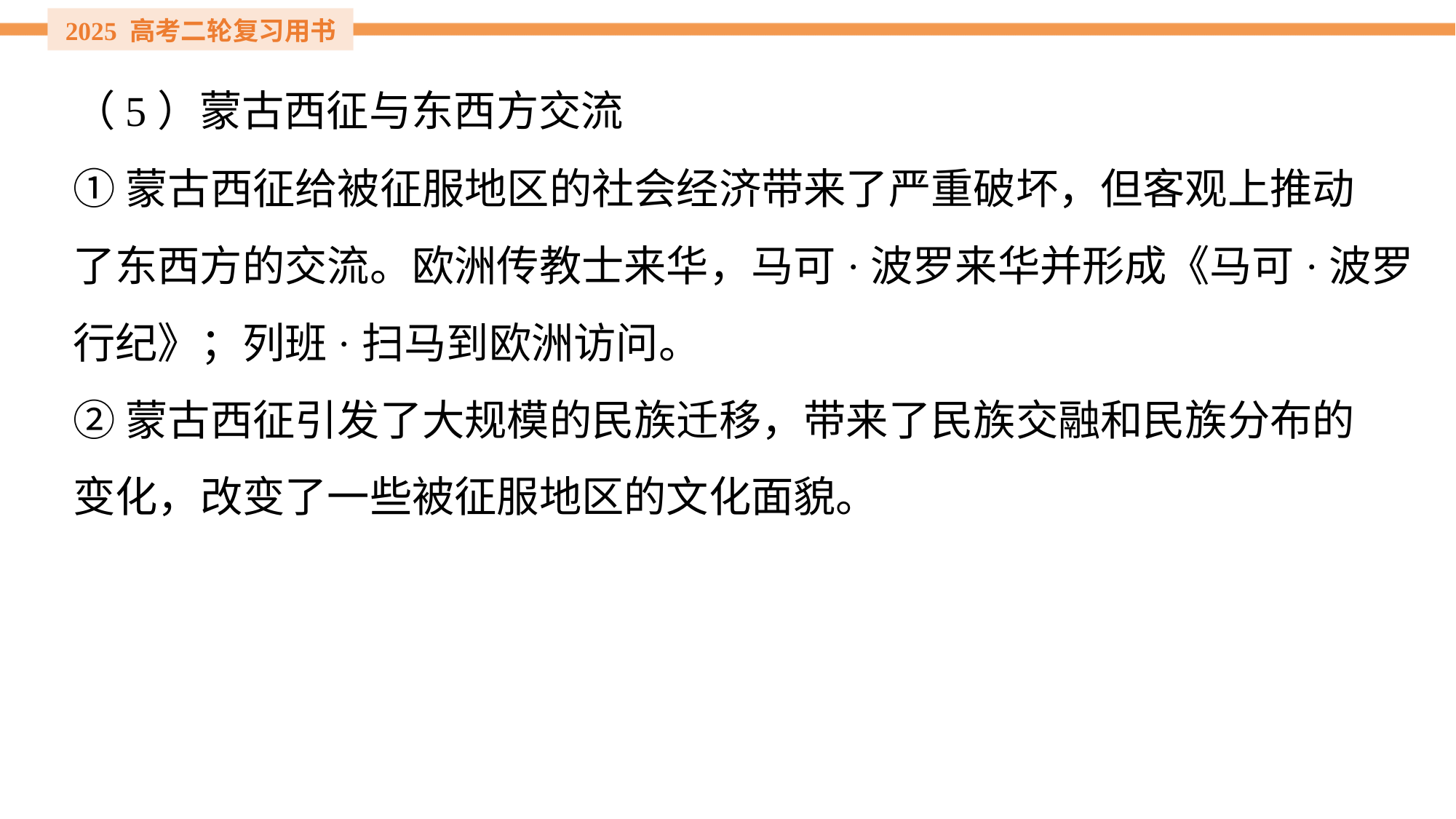

（5）蒙古西征与东西方交流
①蒙古西征给被征服地区的社会经济带来了严重破坏，但客观上推动
了东西方的交流。欧洲传教士来华，马可·波罗来华并形成《马可·波罗
行纪》；列班·扫马到欧洲访问。
②蒙古西征引发了大规模的民族迁移，带来了民族交融和民族分布的
变化，改变了一些被征服地区的文化面貌。